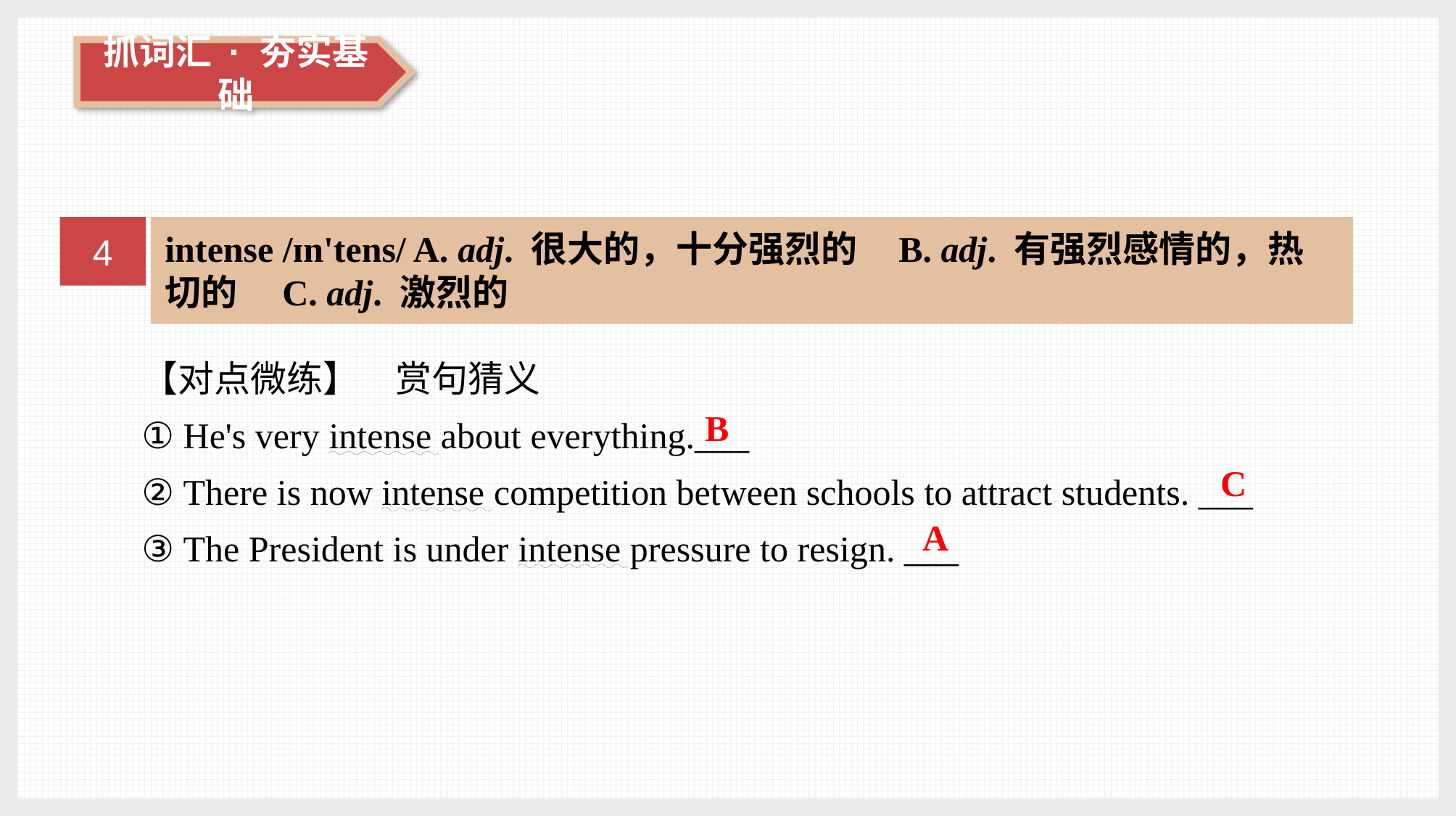

4

intense /ɪn'tens/ A. adj. 很大的，十分强烈的    B. adj. 有强烈感情的，热切的　C. adj. 激烈的
【对点微练】　赏句猜义
① He's very intense about everything.___
② There is now intense competition between schools to attract students. ___
③ The President is under intense pressure to resign. ___
B
C
A